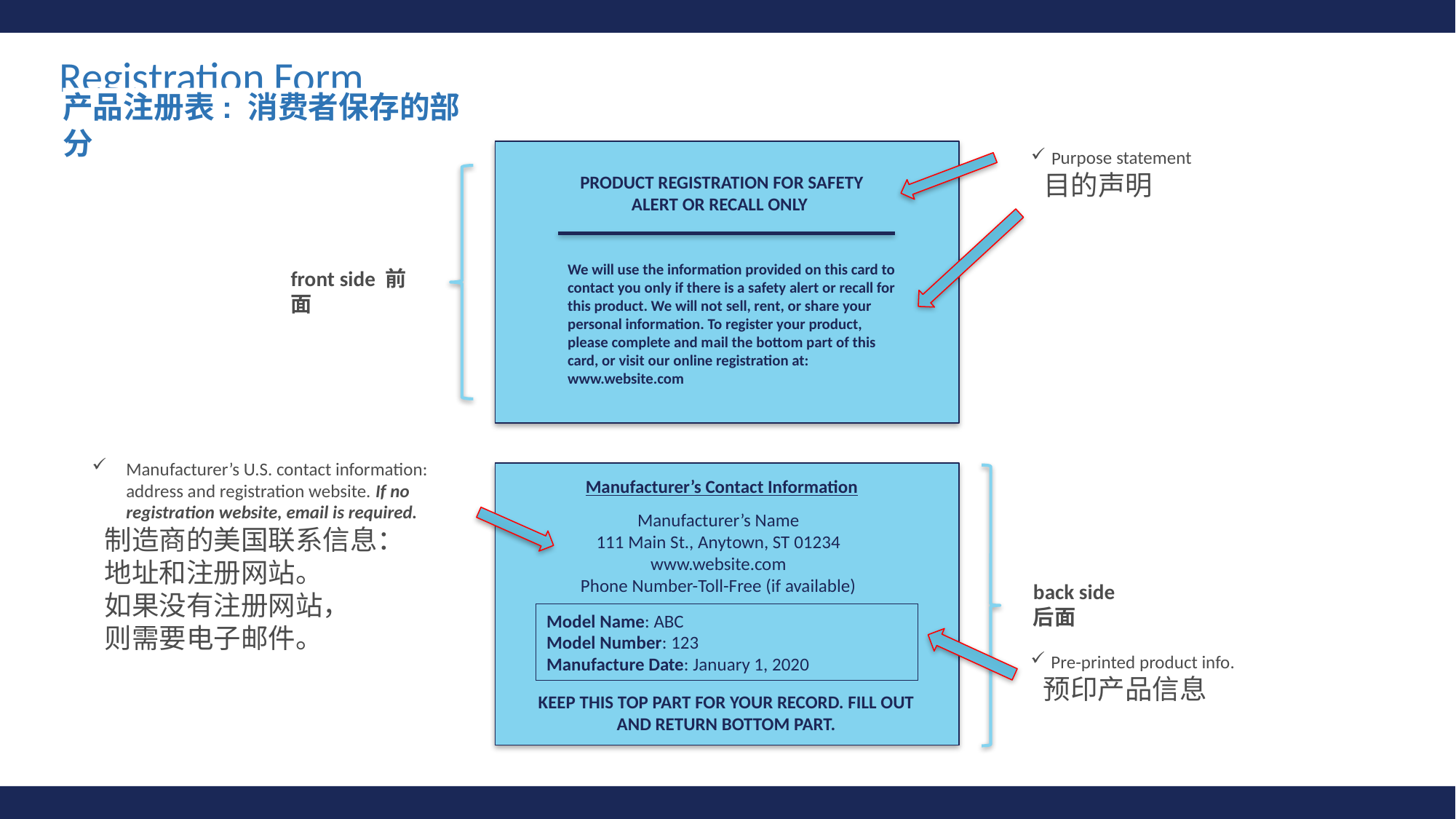

# Registration Form
产品注册表: 消费者保存的部分
Purpose statement
 目的声明

PRODUCT REGISTRATION FOR SAFETY ALERT OR RECALL ONLY

We will use the information provided on this card to contact you only if there is a safety alert or recall for this product. We will not sell, rent, or share your personal information. To register your product, please complete and mail the bottom part of this card, or visit our online registration at: www.website.com
front side 前面
Manufacturer’s U.S. contact information: address and registration website. If no registration website, email is required.
 制造商的美国联系信息：
 地址和注册网站。
 如果没有注册网站，
 则需要电子邮件。

Manufacturer’s Contact Information
Manufacturer’s Name
111 Main St., Anytown, ST 01234
www.website.com
Phone Number-Toll-Free (if available)

back side
后面
Model Name: ABC
Model Number: 123
Manufacture Date: January 1, 2020

Pre-printed product info.
 预印产品信息
KEEP THIS TOP PART FOR YOUR RECORD. FILL OUT AND RETURN BOTTOM PART.